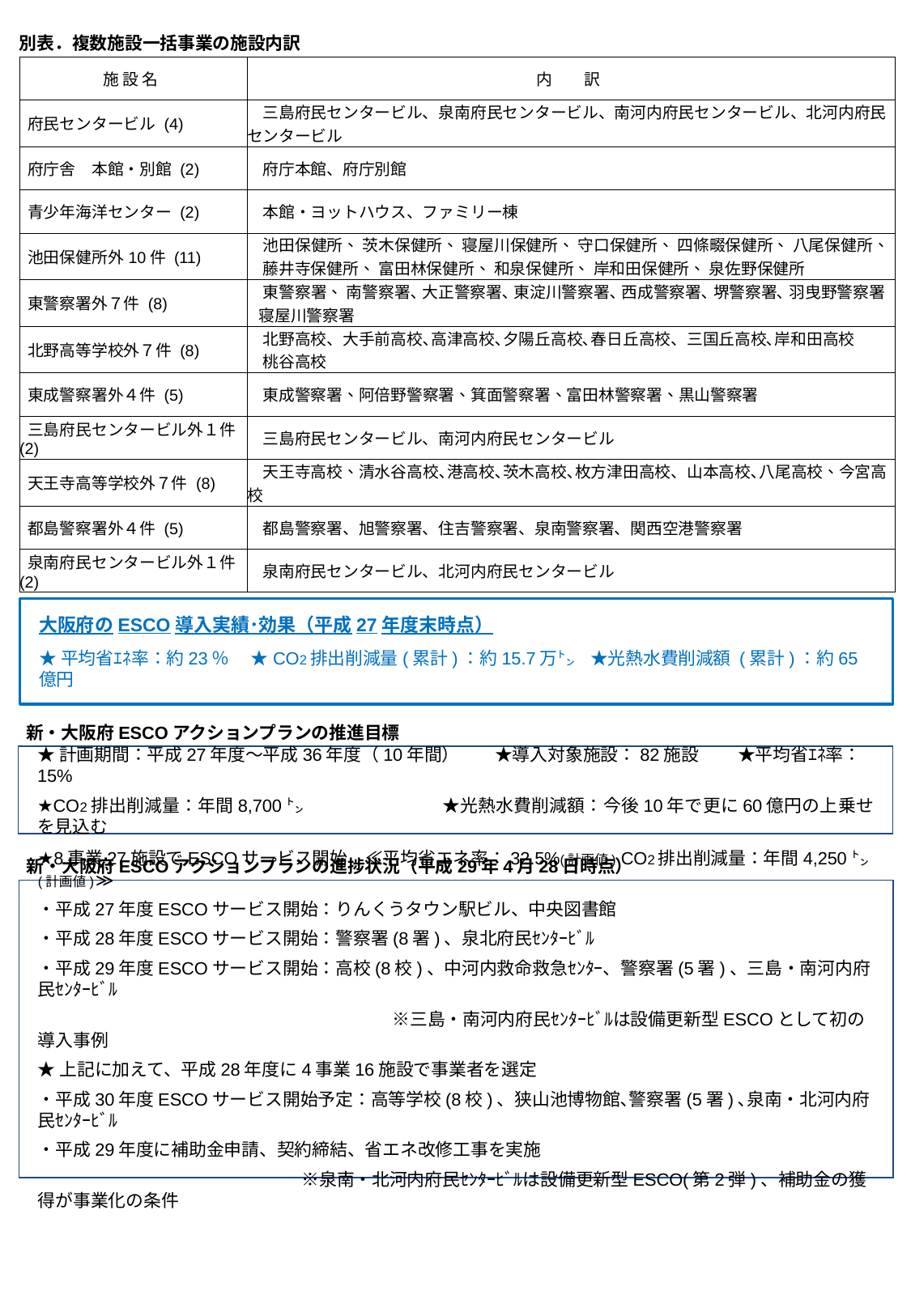

別表．複数施設一括事業の施設内訳
| 施 設 名 | 内　　訳 |
| --- | --- |
| 府民センタービル (4) | 三島府民センタービル、泉南府民センタービル、南河内府民センタービル、北河内府民センタービル |
| 府庁舎　本館・別館 (2) | 府庁本館、府庁別館 |
| 青少年海洋センター (2) | 本館・ヨットハウス、ファミリー棟 |
| 池田保健所外10件 (11) | 池田保健所、 茨木保健所、 寝屋川保健所、 守口保健所、 四條畷保健所、 八尾保健所、 　藤井寺保健所、 富田林保健所、 和泉保健所、 岸和田保健所、 泉佐野保健所 |
| 東警察署外７件 (8) | 東警察署、 南警察署､ 大正警察署､ 東淀川警察署､ 西成警察署､ 堺警察署､ 羽曳野警察署 寝屋川警察署 |
| 北野高等学校外７件 (8) | 北野高校、大手前高校､高津高校､夕陽丘高校､春日丘高校、三国丘高校､岸和田高校 　桃谷高校 |
| 東成警察署外４件 (5) | 東成警察署、阿倍野警察署、箕面警察署、富田林警察署、黒山警察署 |
| 三島府民センタービル外１件 (2) | 三島府民センタービル、南河内府民センタービル |
| 天王寺高等学校外７件 (8) | 天王寺高校、清水谷高校､港高校､茨木高校､枚方津田高校、山本高校､八尾高校、今宮高校 |
| 都島警察署外４件 (5) | 都島警察署、旭警察署、住吉警察署、泉南警察署、関西空港警察署 |
| 泉南府民センタービル外１件 (2) | 泉南府民センタービル、北河内府民センタービル |
大阪府のESCO導入実績･効果（平成27年度末時点）

★平均省ｴﾈ率：約23％　 ★CO2排出削減量(累計)：約15.7万㌧    ★光熱水費削減額 (累計)：約65億円
 新・大阪府ESCOアクションプランの推進目標
★計画期間：平成27年度～平成36年度（10年間）　　★導入対象施設：82施設　　 ★平均省ｴﾈ率：15%

★CO2排出削減量：年間8,700㌧　　　　　　　　★光熱水費削減額：今後10年で更に60億円の上乗せを見込む
 新・大阪府ESCOアクションプランの進捗状況（平成29年4月28日時点）
★8事業27施設でESCOサービス開始　≪平均省エネ率：32.5%(計画値) CO2排出削減量：年間4,250㌧(計画値) ≫

・平成27年度ESCOサービス開始：りんくうタウン駅ビル、中央図書館

・平成28年度ESCOサービス開始：警察署(8署)、泉北府民ｾﾝﾀｰﾋﾞﾙ

・平成29年度ESCOサービス開始：高校(8校)、中河内救命救急ｾﾝﾀｰ、警察署(5署)、三島・南河内府民ｾﾝﾀｰﾋﾞﾙ

　　　　　　　　　　　　　　　                        ※三島・南河内府民ｾﾝﾀｰﾋﾞﾙは設備更新型ESCOとして初の導入事例

★上記に加えて、平成28年度に4事業16施設で事業者を選定

・平成30年度ESCOサービス開始予定：高等学校(8校)、狭山池博物館､警察署(5署)､泉南・北河内府民ｾﾝﾀｰﾋﾞﾙ

・平成29年度に補助金申請、契約締結、省エネ改修工事を実施

　　　　　　　　　　　　　　　※泉南・北河内府民ｾﾝﾀｰﾋﾞﾙは設備更新型ESCO(第2弾)、補助金の獲得が事業化の条件